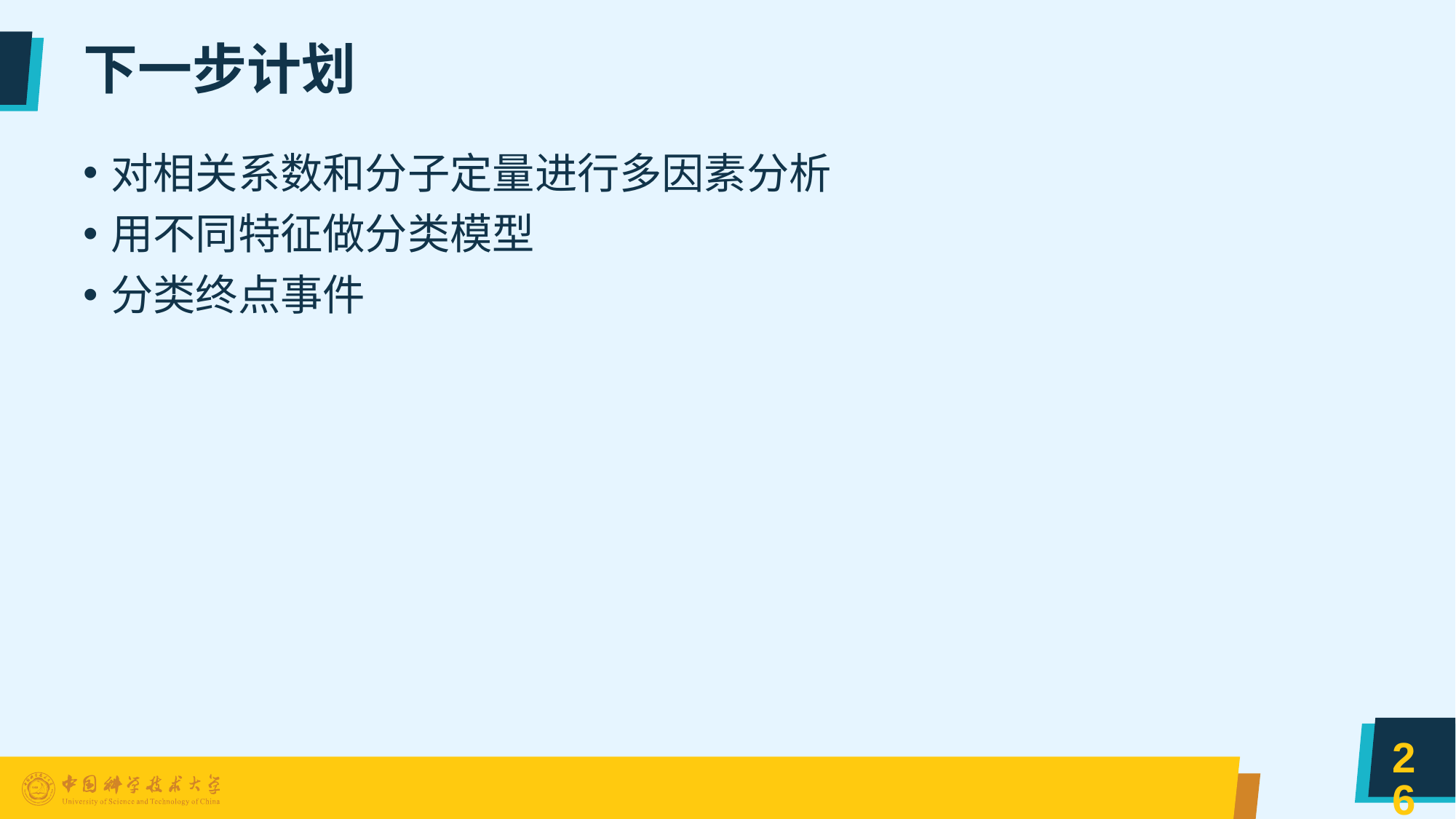

# 下一步计划
对相关系数和分子定量进行多因素分析
用不同特征做分类模型
分类终点事件
26